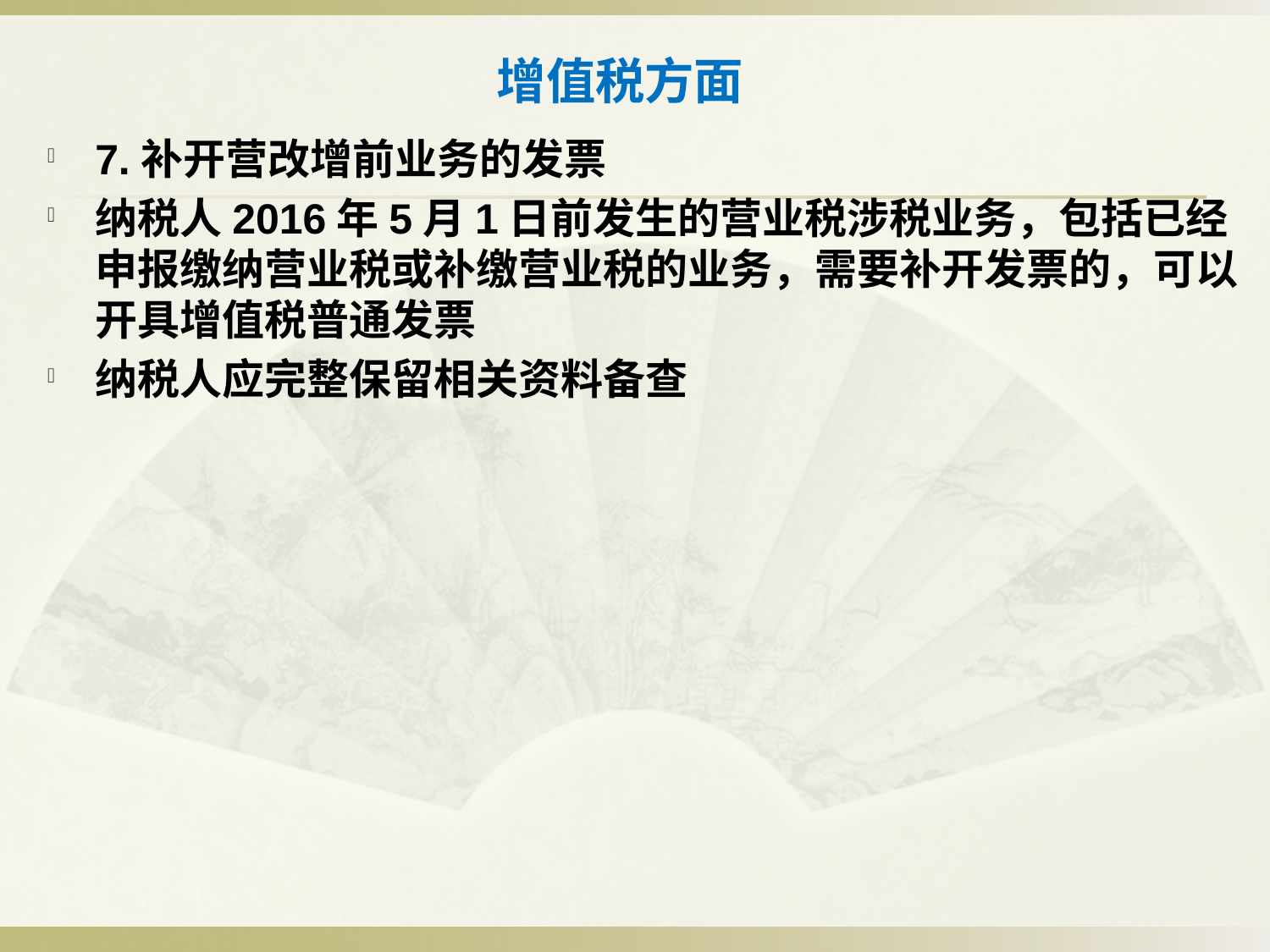

# 增值税方面
7.补开营改增前业务的发票
纳税人2016年5月1日前发生的营业税涉税业务，包括已经申报缴纳营业税或补缴营业税的业务，需要补开发票的，可以开具增值税普通发票
纳税人应完整保留相关资料备查